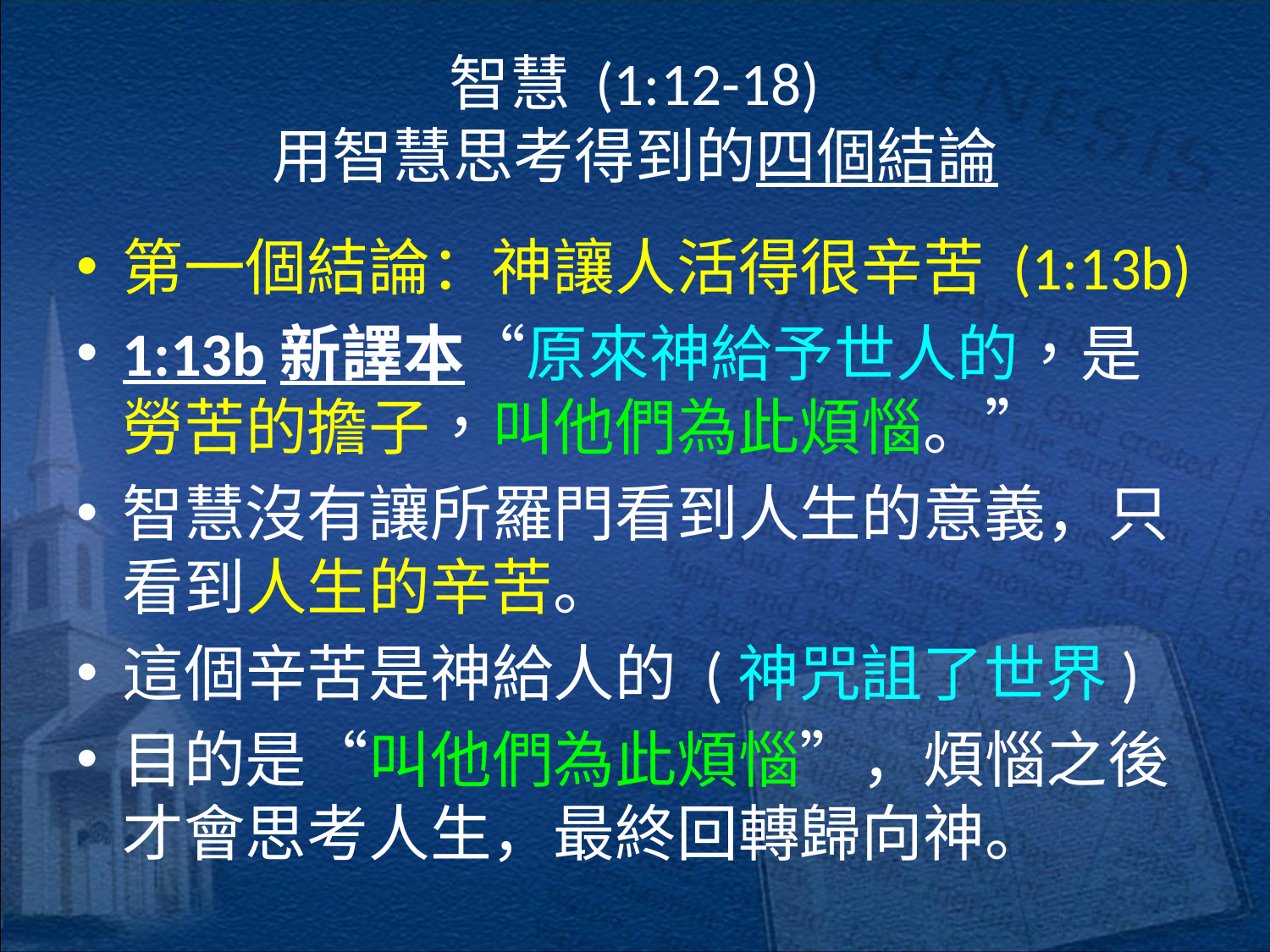

# 智慧 (1:12-18) 用智慧思考得到的四個結論
第一個結論：神讓人活得很辛苦 (1:13b)
1:13b新譯本“原來神給予世人的，是勞苦的擔子，叫他們為此煩惱。”
智慧沒有讓所羅門看到人生的意義，只看到人生的辛苦。
這個辛苦是神給人的 (神咒詛了世界)
目的是“叫他們為此煩惱”，煩惱之後才會思考人生，最終回轉歸向神。